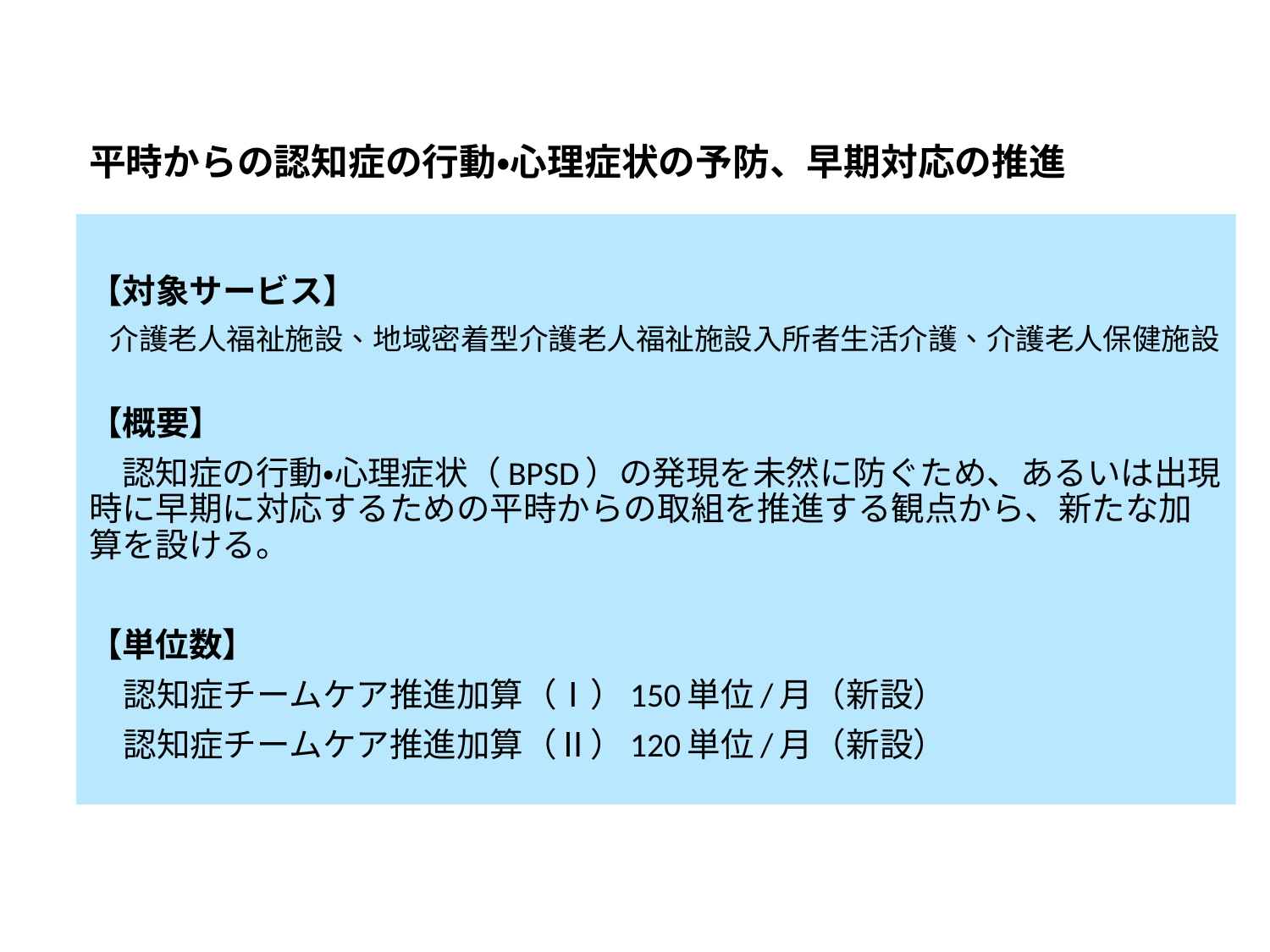

# 平時からの認知症の行動・心理症状の予防、早期対応の推進

【対象サービス】
　介護老人福祉施設、地域密着型介護老人福祉施設入所者生活介護、介護老人保健施設

【概要】
　認知症の行動・心理症状（BPSD）の発現を未然に防ぐため、あるいは出現時に早期に対応するための平時からの取組を推進する観点から、新たな加算を設ける。

【単位数】
認知症チームケア推進加算（Ⅰ）150単位/月（新設）
認知症チームケア推進加算（Ⅱ）120単位/月（新設）